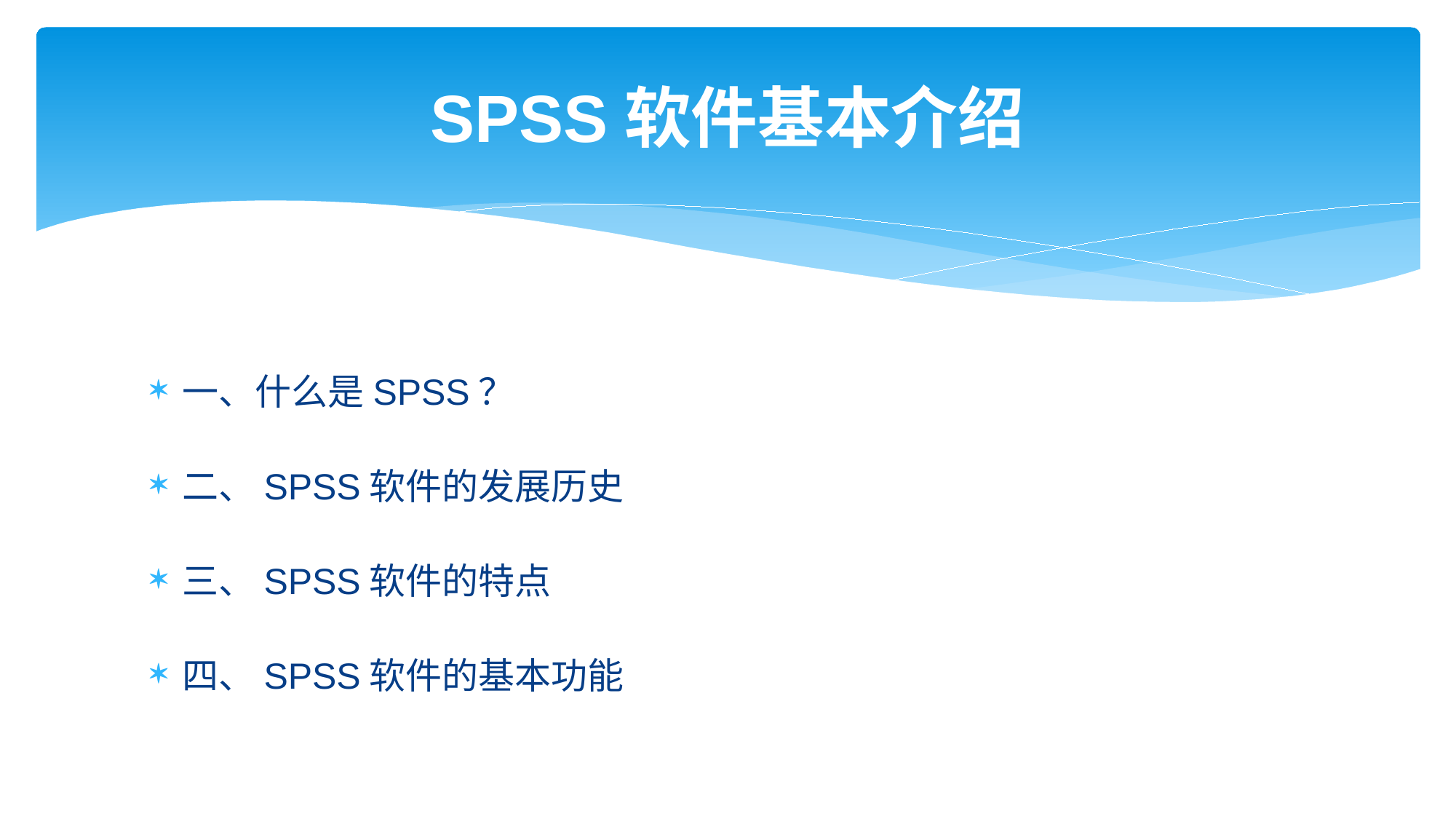

# SPSS软件基本介绍
一、什么是SPSS？
二、SPSS软件的发展历史
三、SPSS软件的特点
四、SPSS软件的基本功能